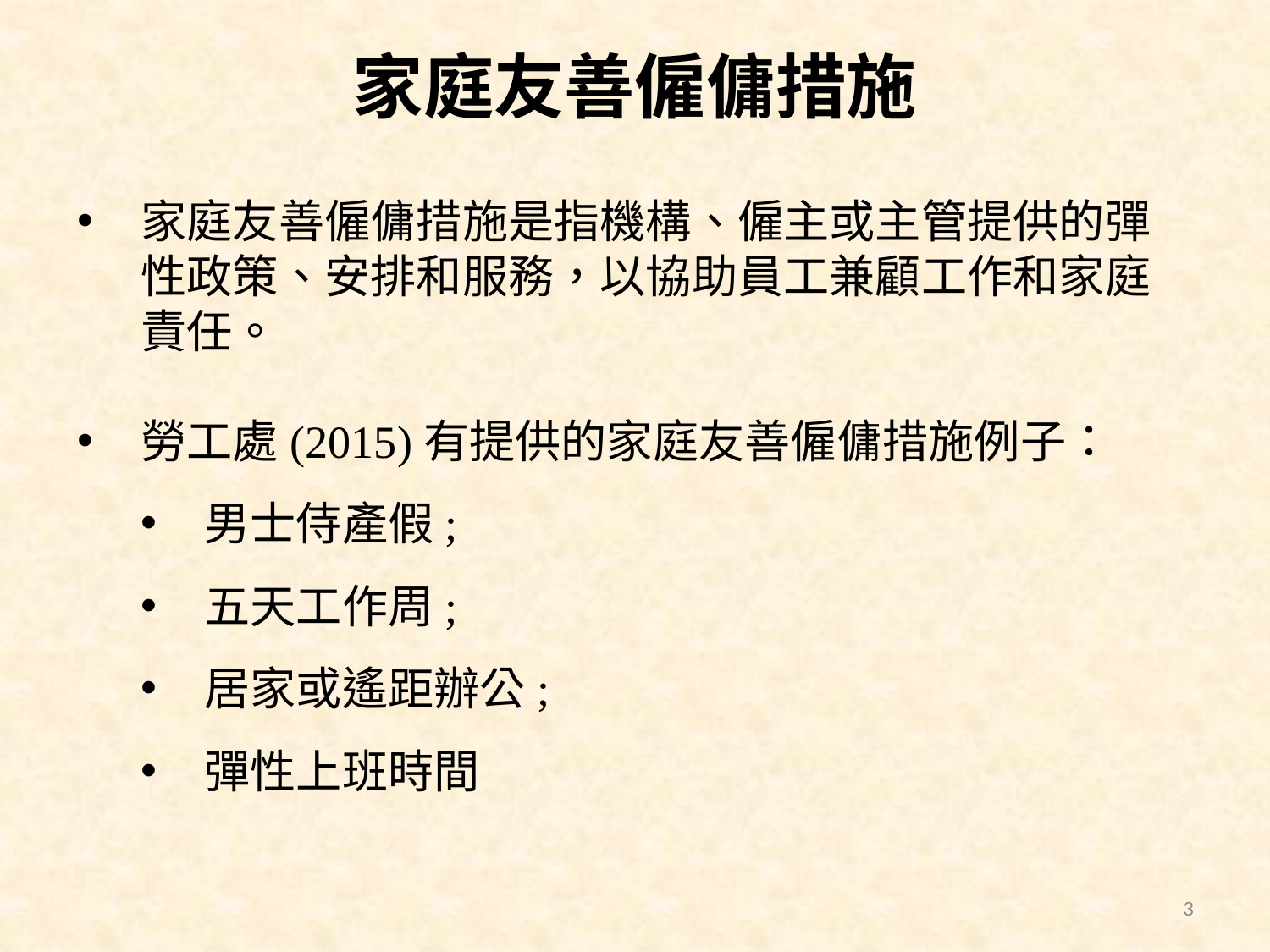

家庭友善僱傭措施
家庭友善僱傭措施是指機構、僱主或主管提供的彈性政策、安排和服務，以協助員工兼顧工作和家庭責任。

勞工處(2015)有提供的家庭友善僱傭措施例子：
男士侍產假;
五天工作周;
居家或遙距辦公;
彈性上班時間
3